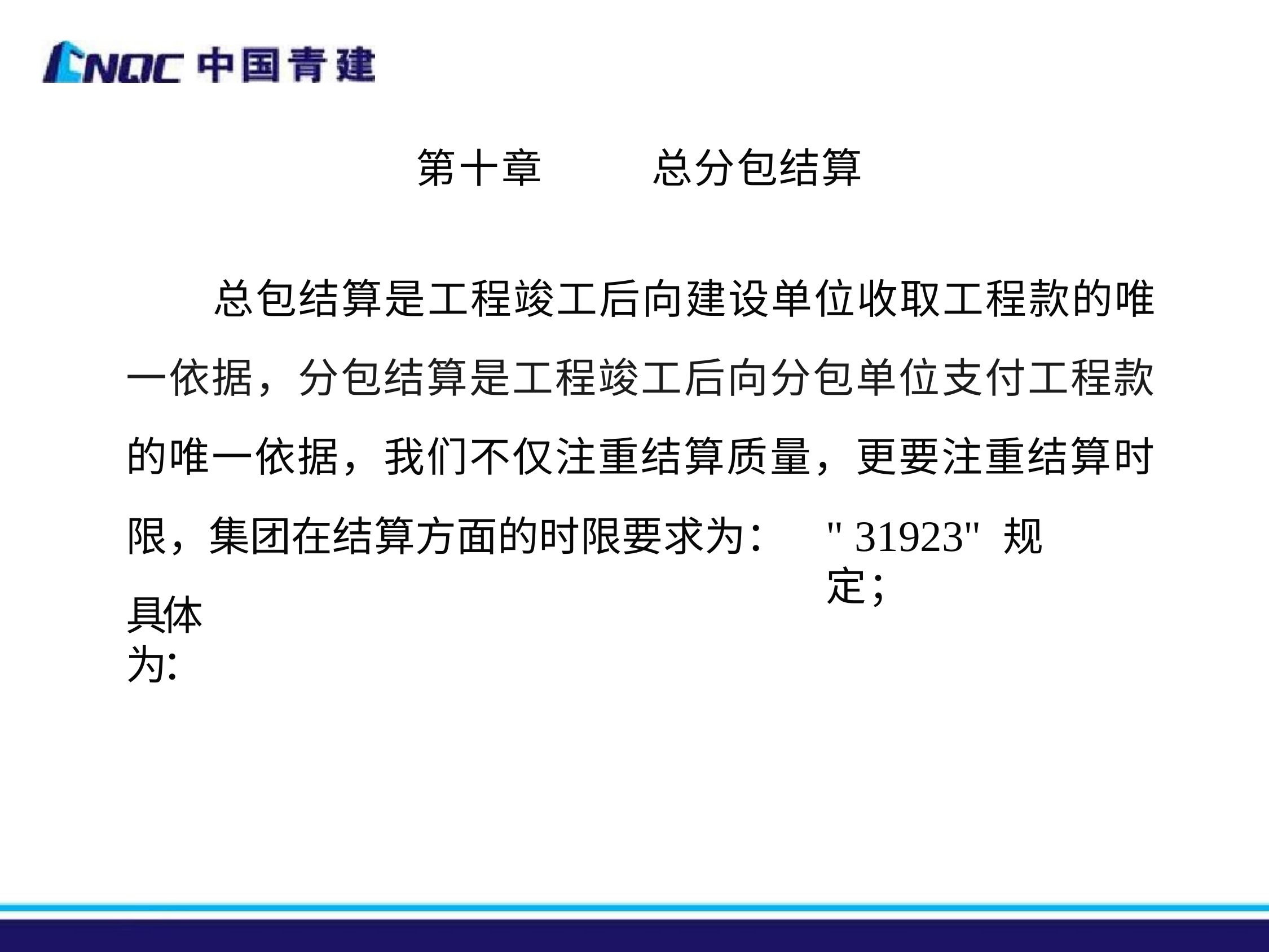

# 总分包结算
第十章
总包结算是工程竣工后向建设单位收取工程款的唯
一依据，分包结算是工程竣工后向分包单位支付工程款 的唯一依据，我们不仅注重结算质量，更要注重结算时
" 31923"	规定；
限，集团在结算方面的时限要求为：
具体为：